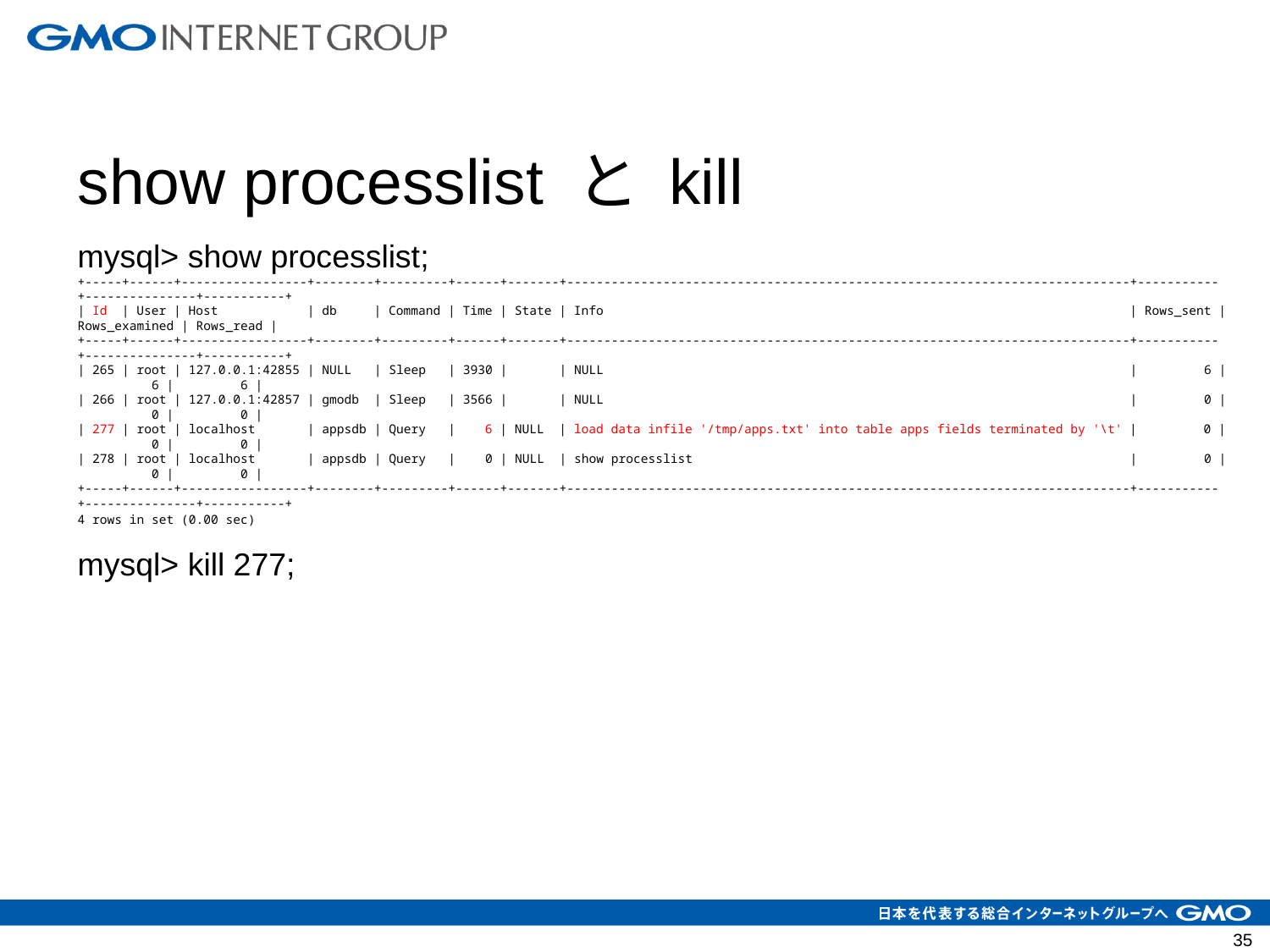

show processlist と kill
mysql> show processlist;
+-----+------+-----------------+--------+---------+------+-------+----------------------------------------------------------------------------+-----------+---------------+-----------+
| Id  | User | Host            | db     | Command | Time | State | Info                                                                       | Rows_sent | Rows_examined | Rows_read |
+-----+------+-----------------+--------+---------+------+-------+----------------------------------------------------------------------------+-----------+---------------+-----------+
| 265 | root | 127.0.0.1:42855 | NULL   | Sleep   | 3930 |       | NULL                                                                       |         6 |             6 |         6 |
| 266 | root | 127.0.0.1:42857 | gmodb  | Sleep   | 3566 |       | NULL                                                                       |         0 |             0 |         0 |
| 277 | root | localhost       | appsdb | Query   |    6 | NULL  | load data infile '/tmp/apps.txt' into table apps fields terminated by '\t' |         0 |             0 |         0 |
| 278 | root | localhost       | appsdb | Query   |    0 | NULL  | show processlist                                                           |         0 |             0 |         0 |
+-----+------+-----------------+--------+---------+------+-------+----------------------------------------------------------------------------+-----------+---------------+-----------+
4 rows in set (0.00 sec)

mysql> kill 277;